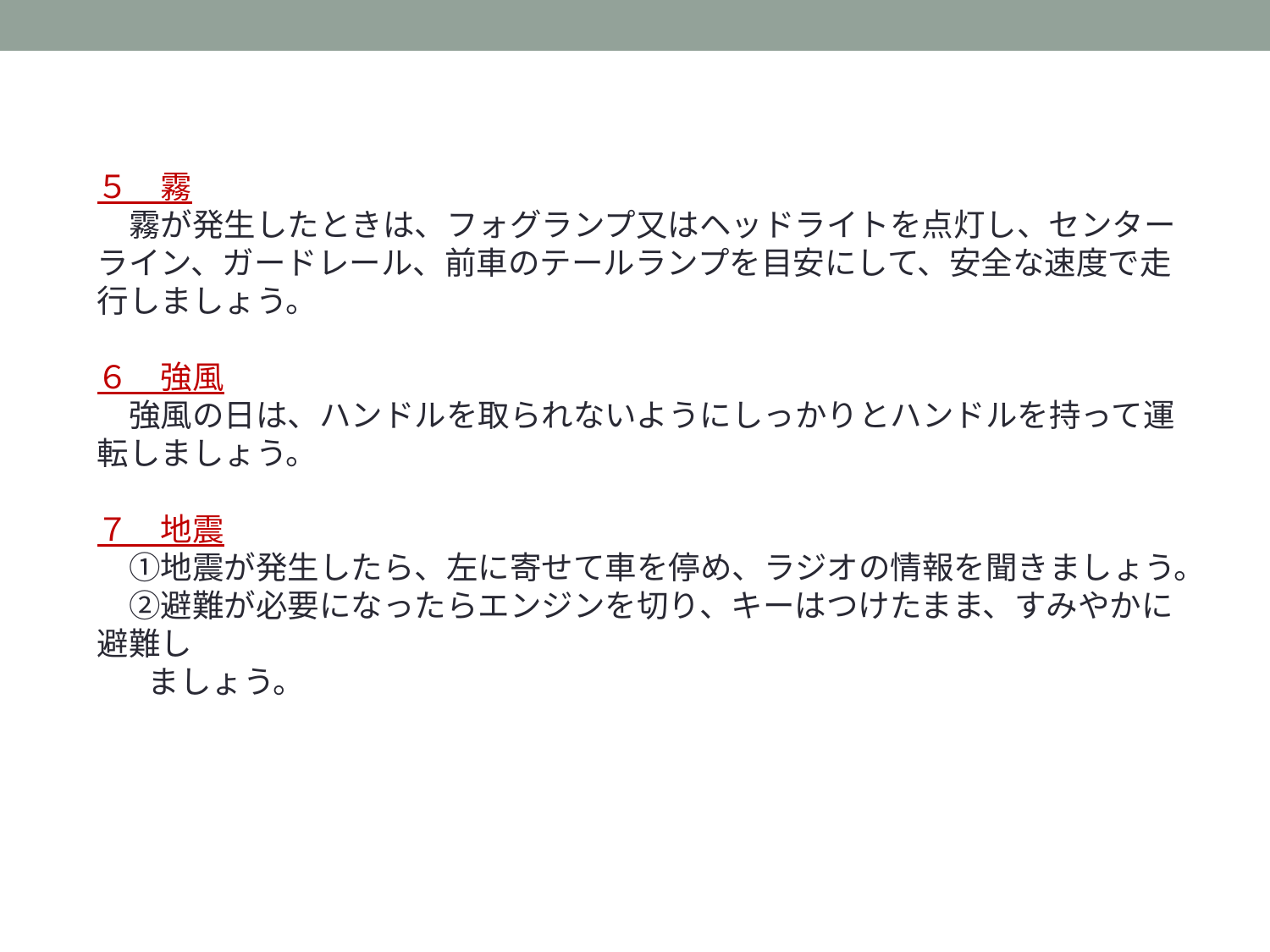

５　霧
　霧が発生したときは、フォグランプ又はヘッドライトを点灯し、センターライン、ガードレール、前車のテールランプを目安にして、安全な速度で走行しましょう。

６　強風
　強風の日は、ハンドルを取られないようにしっかりとハンドルを持って運転しましょう。

７　地震
　①地震が発生したら、左に寄せて車を停め、ラジオの情報を聞きましょう。
　②避難が必要になったらエンジンを切り、キーはつけたまま、すみやかに避難し
      ましょう。